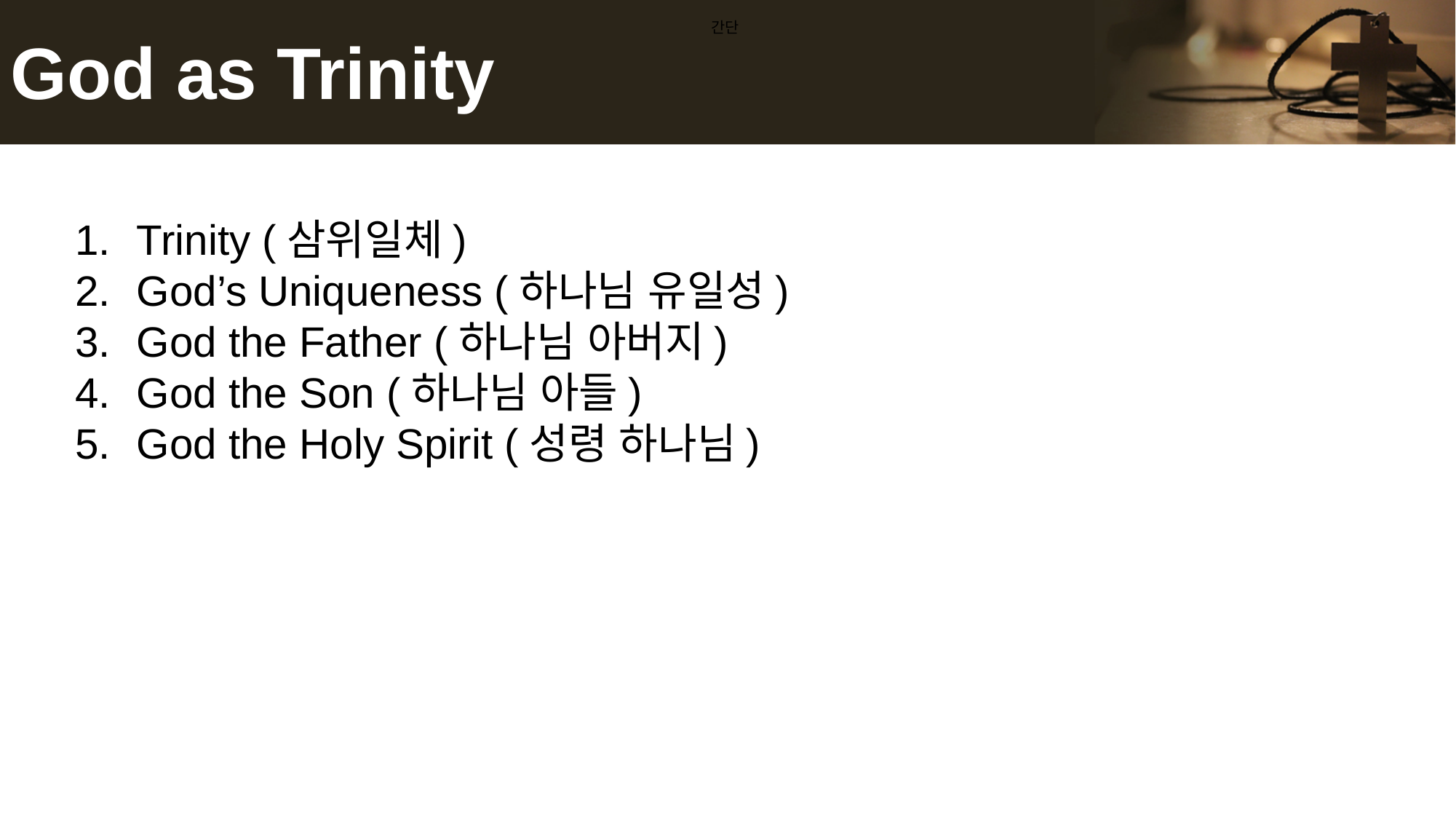

# God as Trinity
간단
Trinity (삼위일체)
God’s Uniqueness (하나님 유일성)
God the Father (하나님 아버지)
God the Son (하나님 아들)
God the Holy Spirit (성령 하나님)